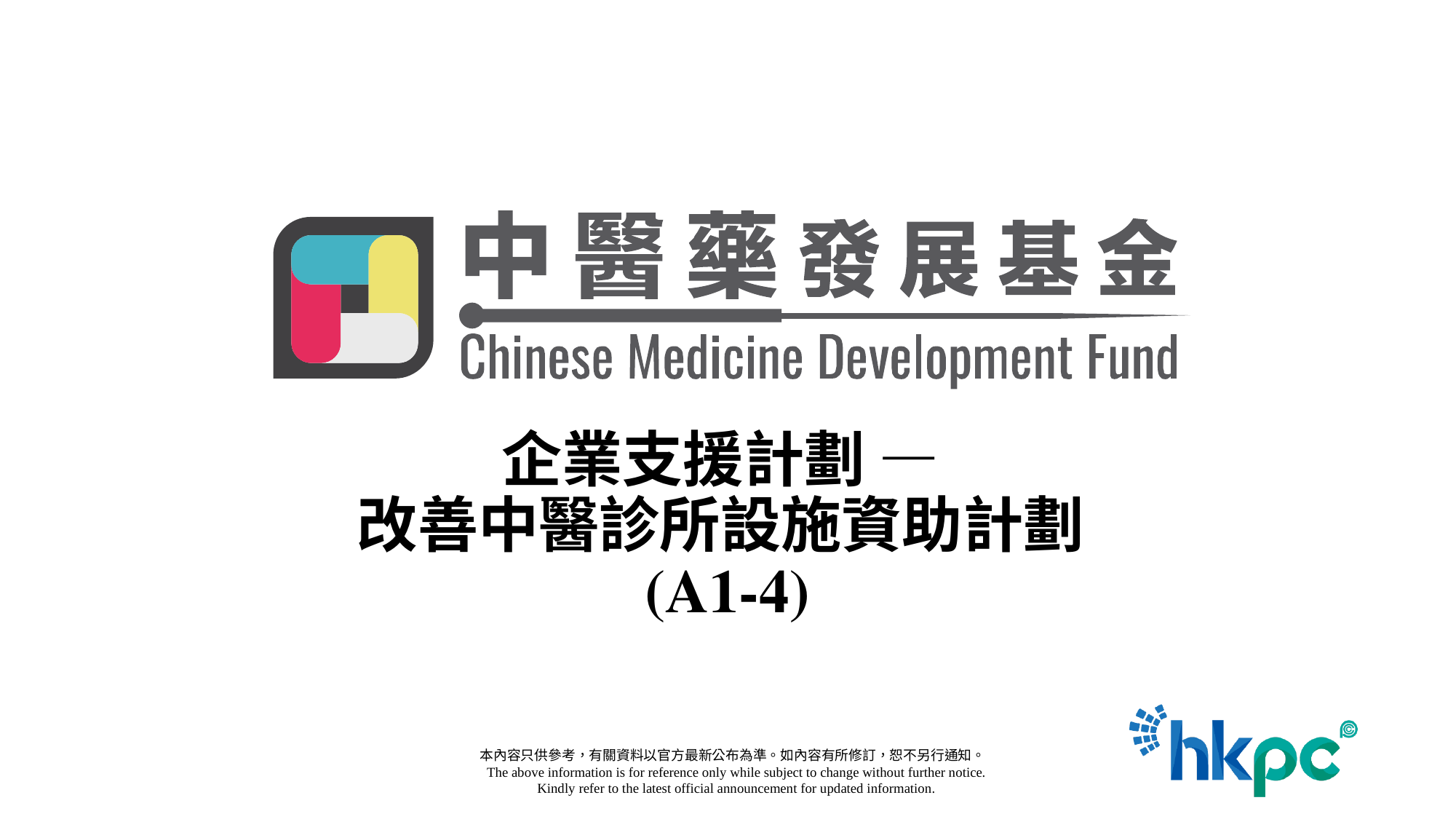

企業支援計劃 — 
改善中醫診所設施資助計劃
(A1-4)
  本內容只供參考，有關資料以官方最新公布為準。如內容有所修訂，恕不另行通知。
     The above information is for reference only while subject to change without further notice.
     Kindly refer to the latest official announcement for updated information.